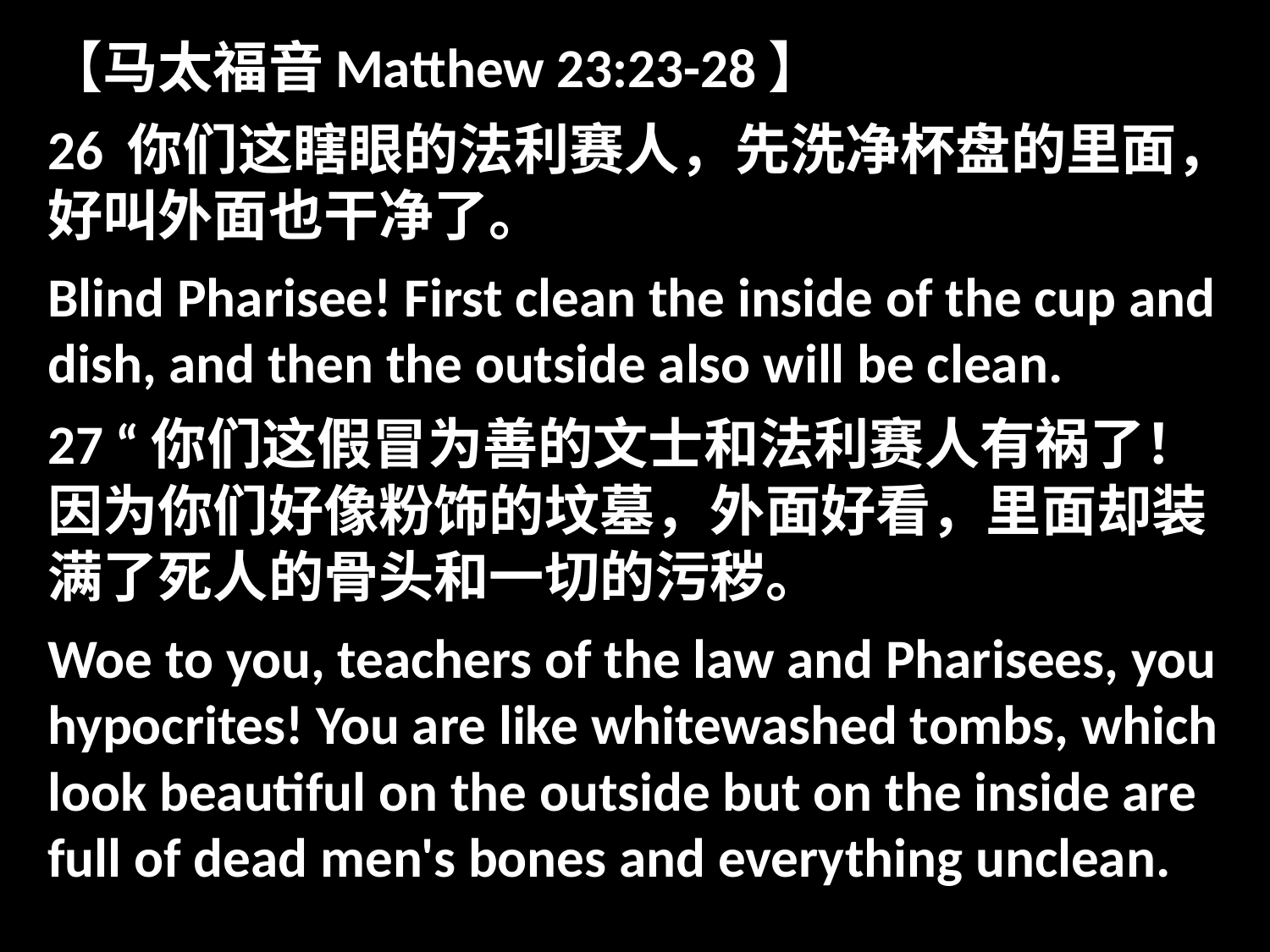

【马太福音Matthew 23:23-28】
26 你们这瞎眼的法利赛人，先洗净杯盘的里面，好叫外面也干净了。
Blind Pharisee! First clean the inside of the cup and dish, and then the outside also will be clean.
27 “你们这假冒为善的文士和法利赛人有祸了！因为你们好像粉饰的坟墓，外面好看，里面却装满了死人的骨头和一切的污秽。
Woe to you, teachers of the law and Pharisees, you hypocrites! You are like whitewashed tombs, which look beautiful on the outside but on the inside are full of dead men's bones and everything unclean.